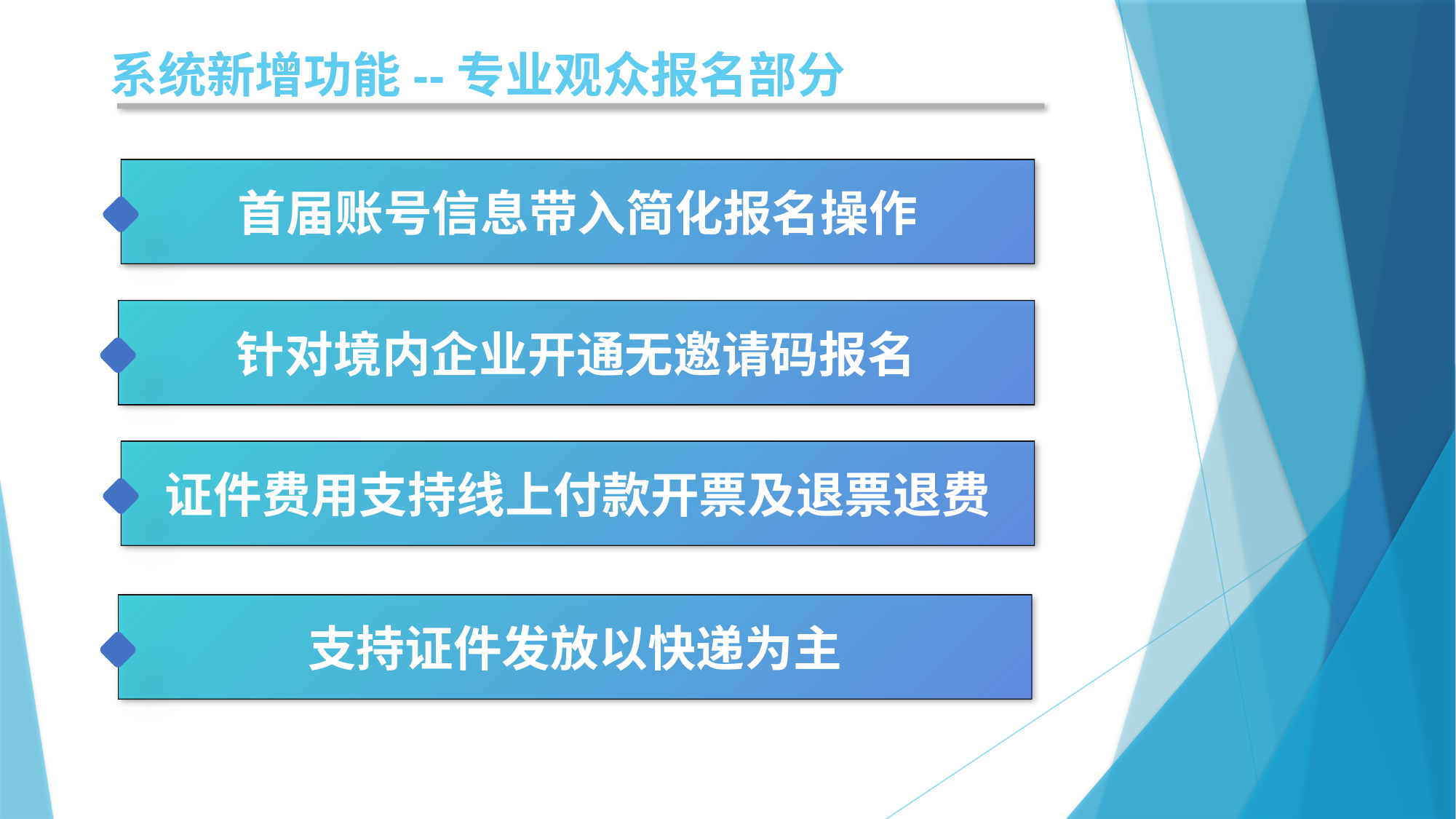

系统新增功能--专业观众报名部分

首届账号信息带入简化报名操作

针对境内企业开通无邀请码报名

证件费用支持线上付款开票及退票退费

支持证件发放以快递为主